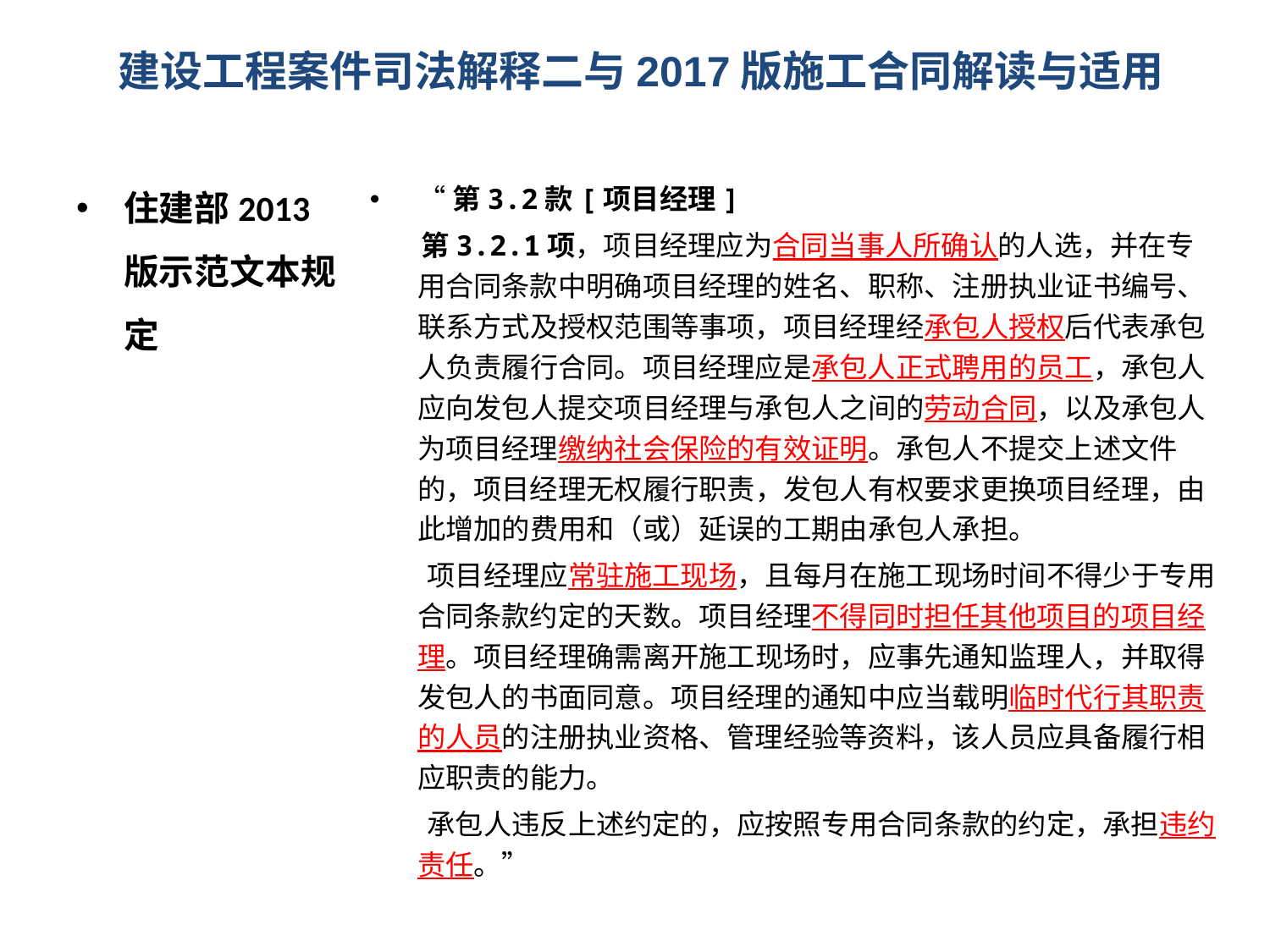

# 建设工程案件司法解释二与2017版施工合同解读与适用
住建部2013版示范文本规定
“第3.2款[项目经理]
       第3.2.1项，项目经理应为合同当事人所确认的人选，并在专用合同条款中明确项目经理的姓名、职称、注册执业证书编号、联系方式及授权范围等事项，项目经理经承包人授权后代表承包人负责履行合同。项目经理应是承包人正式聘用的员工，承包人应向发包人提交项目经理与承包人之间的劳动合同，以及承包人为项目经理缴纳社会保险的有效证明。承包人不提交上述文件的，项目经理无权履行职责，发包人有权要求更换项目经理，由此增加的费用和（或）延误的工期由承包人承担。
        项目经理应常驻施工现场，且每月在施工现场时间不得少于专用合同条款约定的天数。项目经理不得同时担任其他项目的项目经理。项目经理确需离开施工现场时，应事先通知监理人，并取得发包人的书面同意。项目经理的通知中应当载明临时代行其职责的人员的注册执业资格、管理经验等资料，该人员应具备履行相应职责的能力。
        承包人违反上述约定的，应按照专用合同条款的约定，承担违约责任。”
16